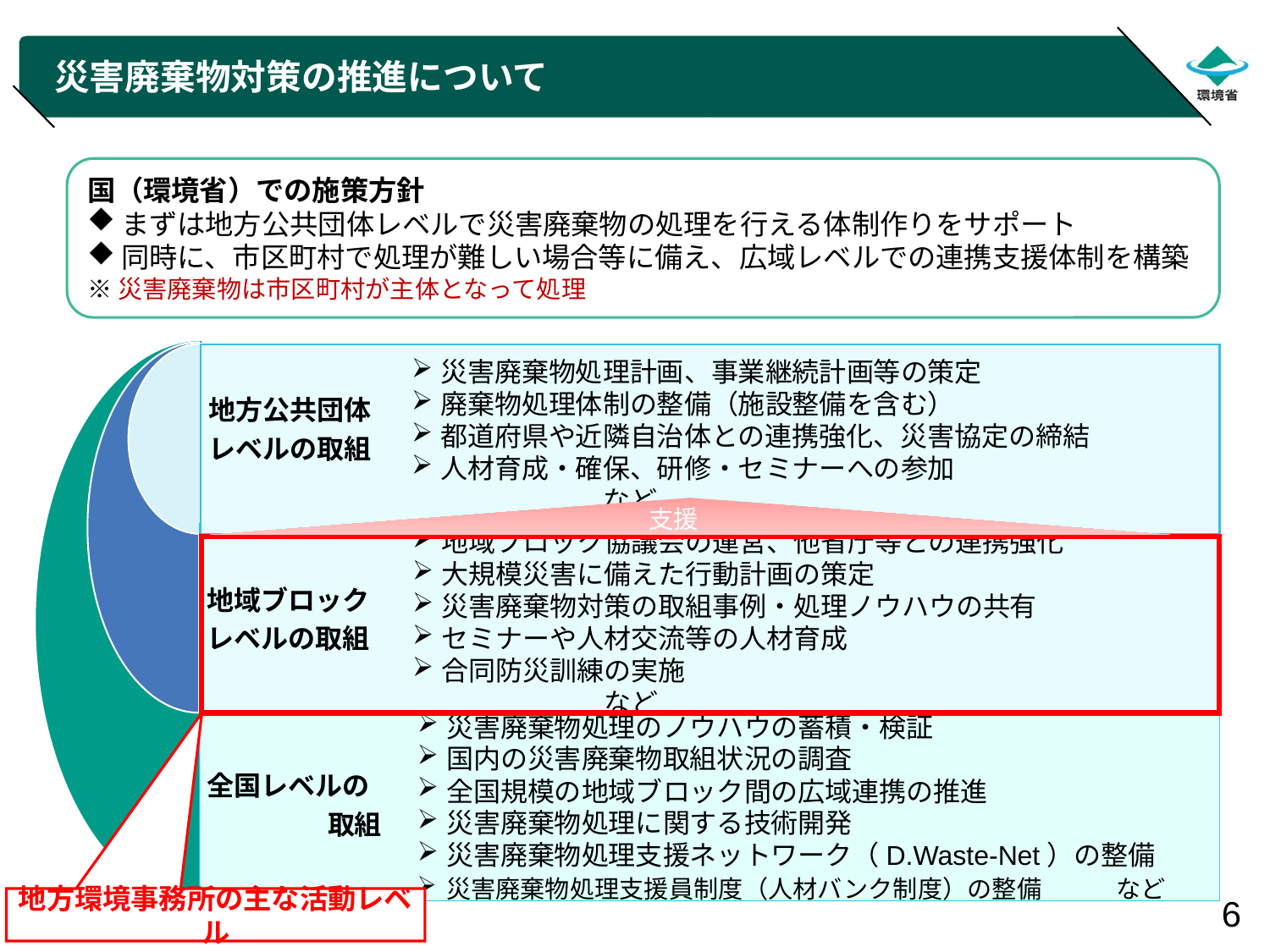

# 災害廃棄物対策の推進について
（第３回 令７年度災害廃棄物対策推進検討会資料から抜粋）
国（環境省）での施策方針
まずは地方公共団体レベルで災害廃棄物の処理を行える体制作りをサポート
同時に、市区町村で処理が難しい場合等に備え、広域レベルでの連携支援体制を構築
※災害廃棄物は市区町村が主体となって処理

地方公共団体
レベルの取組
災害廃棄物処理計画、事業継続計画等の策定
廃棄物処理体制の整備（施設整備を含む）
都道府県や近隣自治体との連携強化、災害協定の締結
人材育成・確保、研修・セミナーへの参加　　　　　　　　　　　　　　など

支援

地域ブロック
レベルの取組
地域ブロック協議会の運営、他省庁等との連携強化
大規模災害に備えた行動計画の策定
災害廃棄物対策の取組事例・処理ノウハウの共有
セミナーや人材交流等の人材育成
合同防災訓練の実施　　　　　　　　　　　　　　　　　　　　　　　　　など

全国レベルの
　　　　  取組
災害廃棄物処理のノウハウの蓄積・検証
国内の災害廃棄物取組状況の調査
全国規模の地域ブロック間の広域連携の推進
災害廃棄物処理に関する技術開発
災害廃棄物処理支援ネットワーク（D.Waste-Net）の整備
災害廃棄物処理支援員制度（人材バンク制度）の整備　　　など
地方環境事務所の主な活動レベル